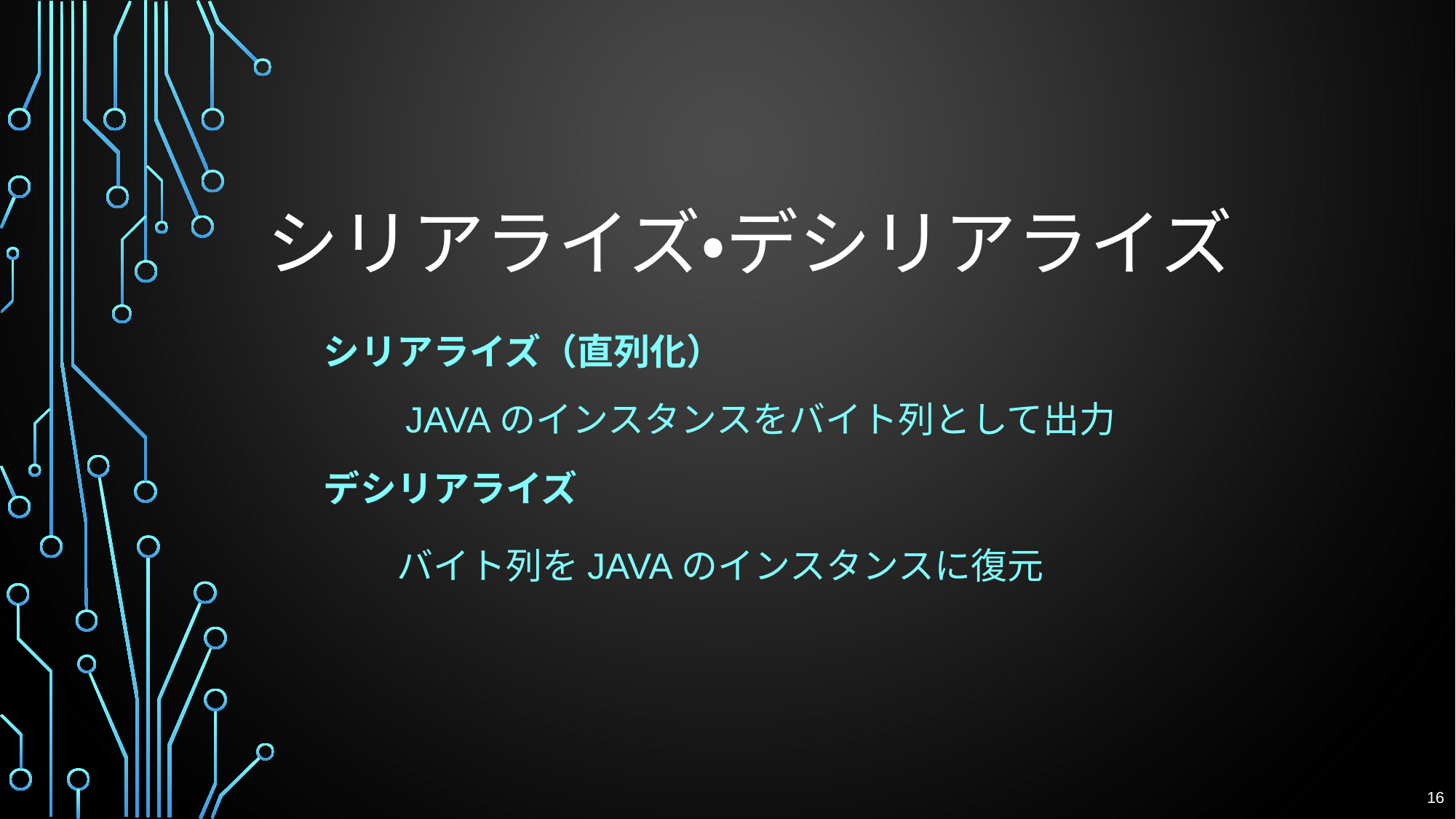

# シリアライズ・デシリアライズ
シリアライズ（直列化）
　　Javaのインスタンスをバイト列として出力
デシリアライズ
　　バイト列をJavaのインスタンスに復元
16